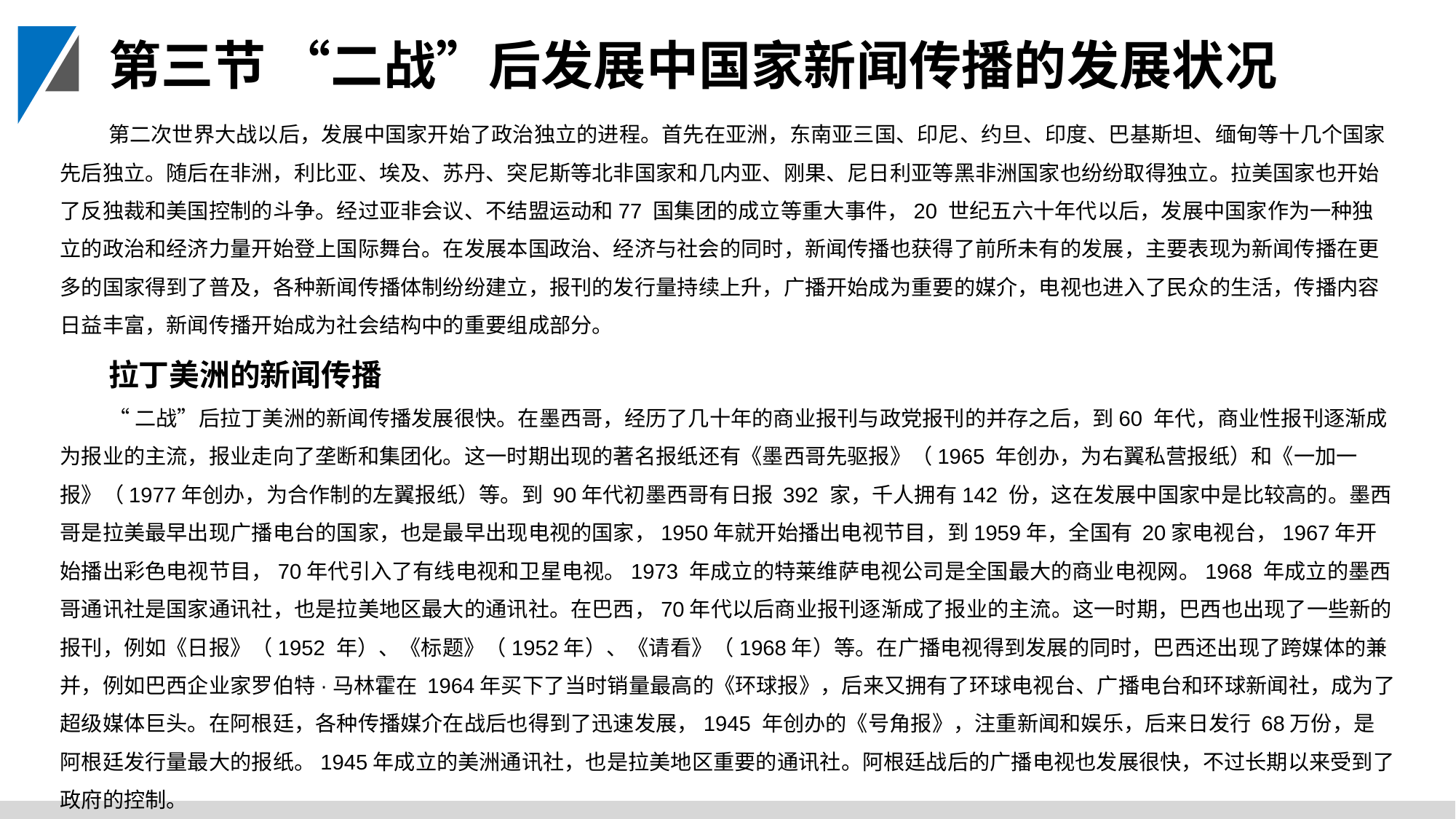

第三节 “二战”后发展中国家新闻传播的发展状况
第二次世界大战以后，发展中国家开始了政治独立的进程。首先在亚洲，东南亚三国、印尼、约旦、印度、巴基斯坦、缅甸等十几个国家先后独立。随后在非洲，利比亚、埃及、苏丹、突尼斯等北非国家和几内亚、刚果、尼日利亚等黑非洲国家也纷纷取得独立。拉美国家也开始了反独裁和美国控制的斗争。经过亚非会议、不结盟运动和77 国集团的成立等重大事件，20 世纪五六十年代以后，发展中国家作为一种独立的政治和经济力量开始登上国际舞台。在发展本国政治、经济与社会的同时，新闻传播也获得了前所未有的发展，主要表现为新闻传播在更多的国家得到了普及，各种新闻传播体制纷纷建立，报刊的发行量持续上升，广播开始成为重要的媒介，电视也进入了民众的生活，传播内容日益丰富，新闻传播开始成为社会结构中的重要组成部分。
拉丁美洲的新闻传播
“二战”后拉丁美洲的新闻传播发展很快。在墨西哥，经历了几十年的商业报刊与政党报刊的并存之后，到60 年代，商业性报刊逐渐成为报业的主流，报业走向了垄断和集团化。这一时期出现的著名报纸还有《墨西哥先驱报》（1965 年创办，为右翼私营报纸）和《一加一报》（1977年创办，为合作制的左翼报纸）等。到 90年代初墨西哥有日报 392 家，千人拥有142 份，这在发展中国家中是比较高的。墨西哥是拉美最早出现广播电台的国家，也是最早出现电视的国家，1950年就开始播出电视节目，到1959年，全国有 20家电视台，1967年开始播出彩色电视节目，70年代引入了有线电视和卫星电视。1973 年成立的特莱维萨电视公司是全国最大的商业电视网。1968 年成立的墨西哥通讯社是国家通讯社，也是拉美地区最大的通讯社。在巴西，70年代以后商业报刊逐渐成了报业的主流。这一时期，巴西也出现了一些新的报刊，例如《日报》（1952 年）、《标题》（1952年）、《请看》（1968年）等。在广播电视得到发展的同时，巴西还出现了跨媒体的兼并，例如巴西企业家罗伯特·马林霍在 1964年买下了当时销量最高的《环球报》，后来又拥有了环球电视台、广播电台和环球新闻社，成为了超级媒体巨头。在阿根廷，各种传播媒介在战后也得到了迅速发展，1945 年创办的《号角报》，注重新闻和娱乐，后来日发行 68万份，是阿根廷发行量最大的报纸。1945年成立的美洲通讯社，也是拉美地区重要的通讯社。阿根廷战后的广播电视也发展很快，不过长期以来受到了政府的控制。